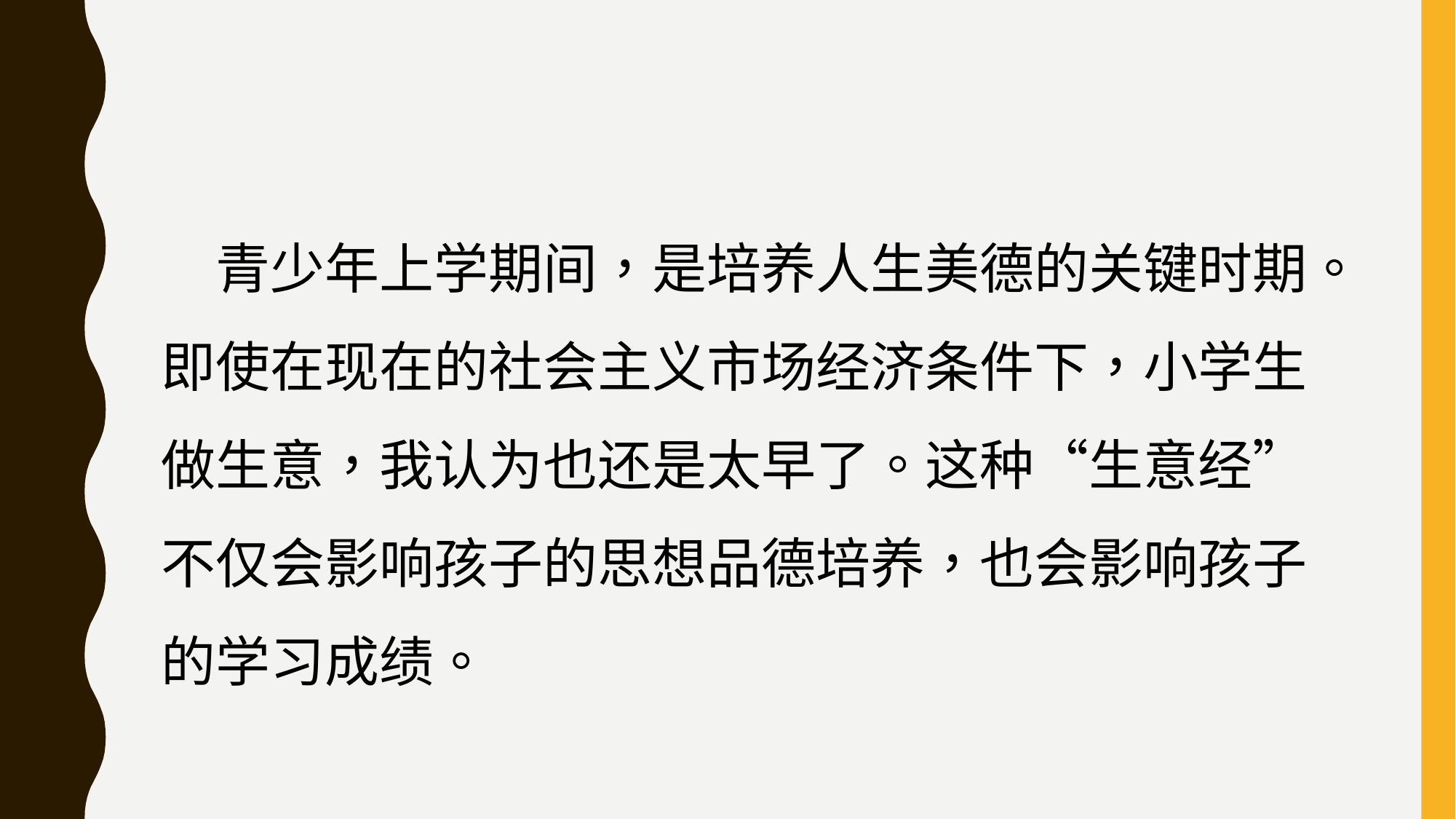

青少年上学期间，是培养人生美德的关键时期。即使在现在的社会主义市场经济条件下，小学生做生意，我认为也还是太早了。这种“生意经”不仅会影响孩子的思想品德培养，也会影响孩子的学习成绩。